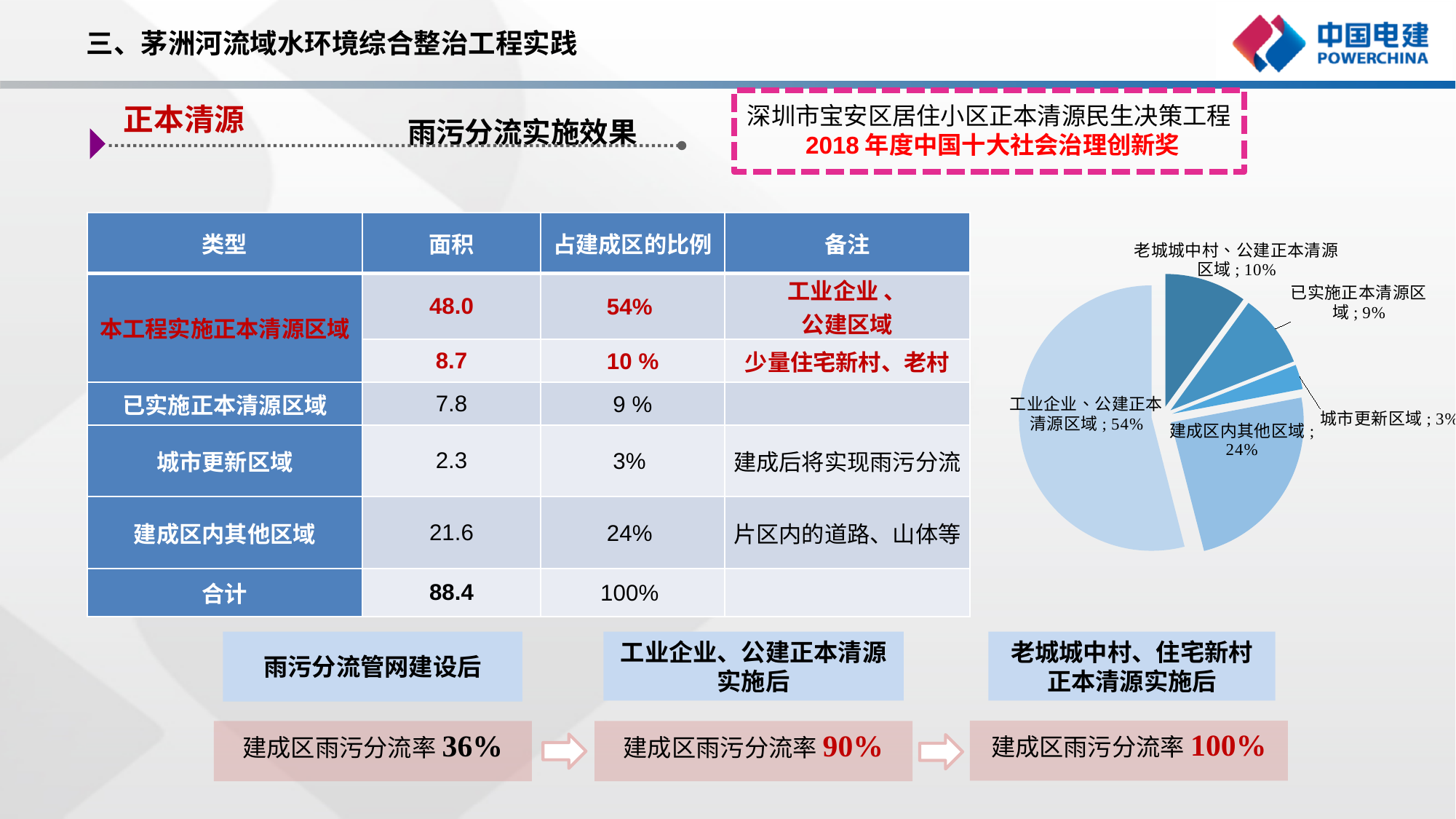

三、茅洲河流域水环境综合整治工程实践

雨污分流实施效果
深圳市宝安区居住小区正本清源民生决策工程
 2018年度中国十大社会治理创新奖
正本清源

### Chart

| Category | 销售额 |
|---|---|
| 老城城中村、公建正本清源区域 | 0.1 |
| 已实施正本清源区域 | 0.09 |
| 城市更新区域 | 0.03 |
| 建成区内其他区域 | 0.24 |
| 工业企业、公建正本清源区域 | 0.54 |
| 类型 | 面积 | 占建成区的比例 | 备注 |
| --- | --- | --- | --- |
| 本工程实施正本清源区域 | 48.0 | 54% | 工业企业 、 公建区域 |
|  | 8.7 | 10 % | 少量住宅新村、老村 |
| 已实施正本清源区域 | 7.8 | 9 % |  |
| 城市更新区域 | 2.3 | 3% | 建成后将实现雨污分流 |
| 建成区内其他区域 | 21.6 | 24% | 片区内的道路、山体等 |
| 合计 | 88.4 | 100% |  |
雨污分流管网建设后
工业企业、公建正本清源实施后
老城城中村、住宅新村
正本清源实施后
建成区雨污分流率100%
建成区雨污分流率36%
建成区雨污分流率90%